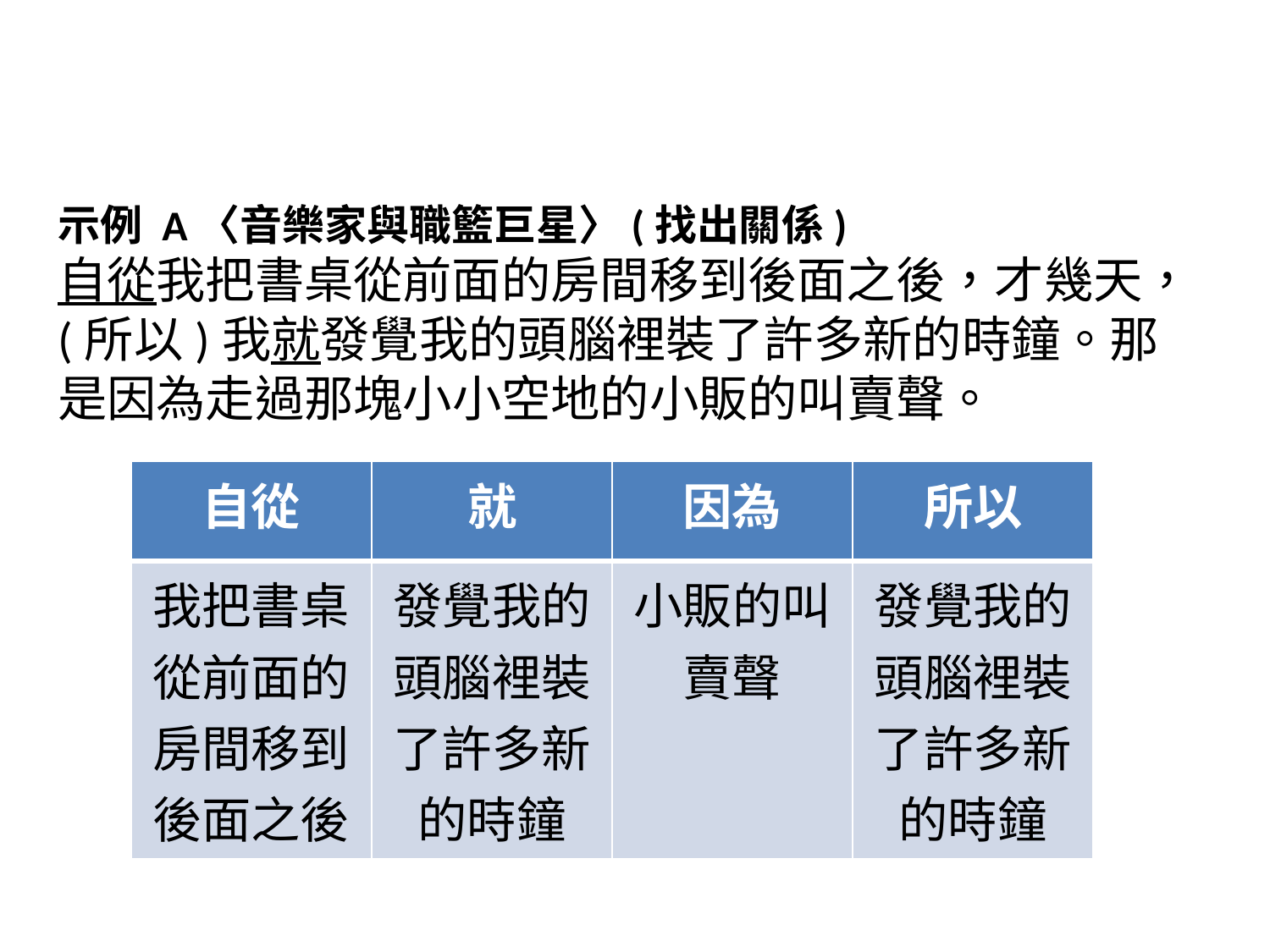

# 示例 A〈音樂家與職籃巨星〉(找出關係) 自從我把書桌從前面的房間移到後面之後，才幾天，(所以)我就發覺我的頭腦裡裝了許多新的時鐘。那是因為走過那塊小小空地的小販的叫賣聲。
| 自從 | 就 | 因為 | 所以 |
| --- | --- | --- | --- |
| 我把書桌從前面的房間移到後面之後 | 發覺我的頭腦裡裝了許多新的時鐘 | 小販的叫賣聲 | 發覺我的頭腦裡裝了許多新的時鐘 |